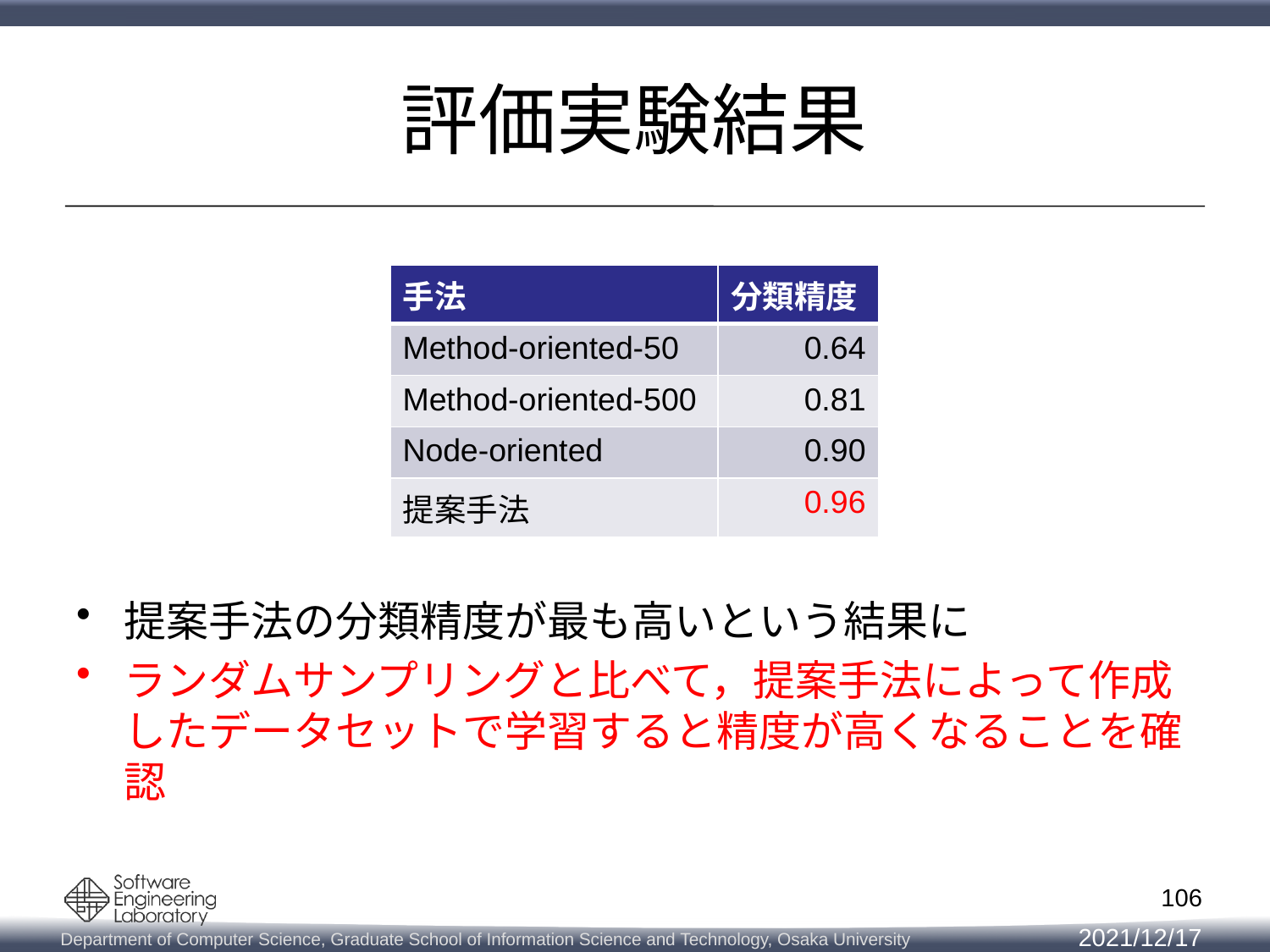

# 評価実験結果
| 手法 | 分類精度 |
| --- | --- |
| Method-oriented-50 | 0.64 |
| Method-oriented-500 | 0.81 |
| Node-oriented | 0.90 |
| 提案手法 | 0.96 |
提案手法の分類精度が最も高いという結果に
ランダムサンプリングと比べて，提案手法によって作成したデータセットで学習すると精度が高くなることを確認
106
2021/12/17